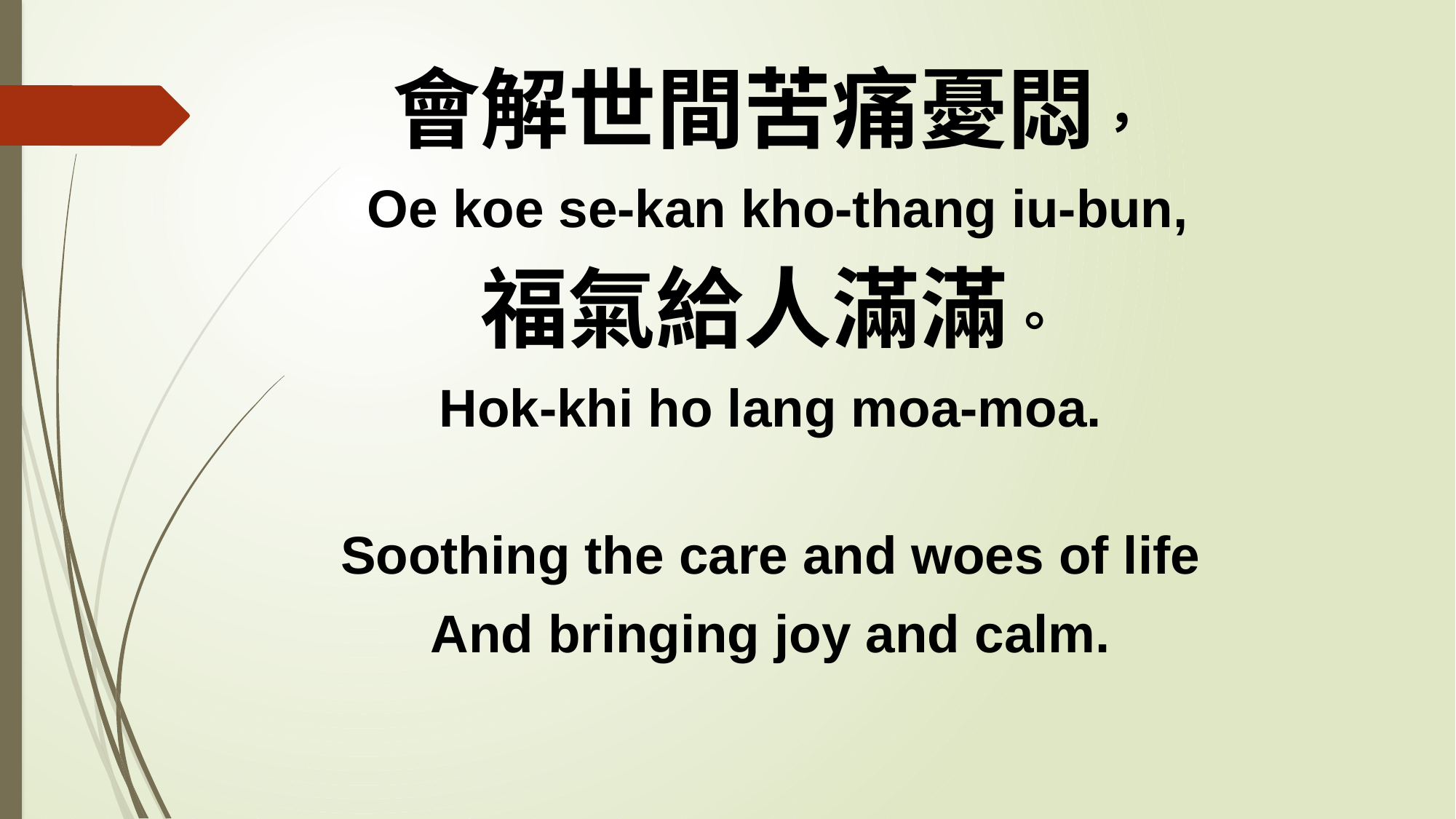

會解世間苦痛憂悶，
 Oe koe se-kan kho-thang iu-bun,
福氣給人滿滿。
Hok-khi ho lang moa-moa.

Soothing the care and woes of life
And bringing joy and calm.